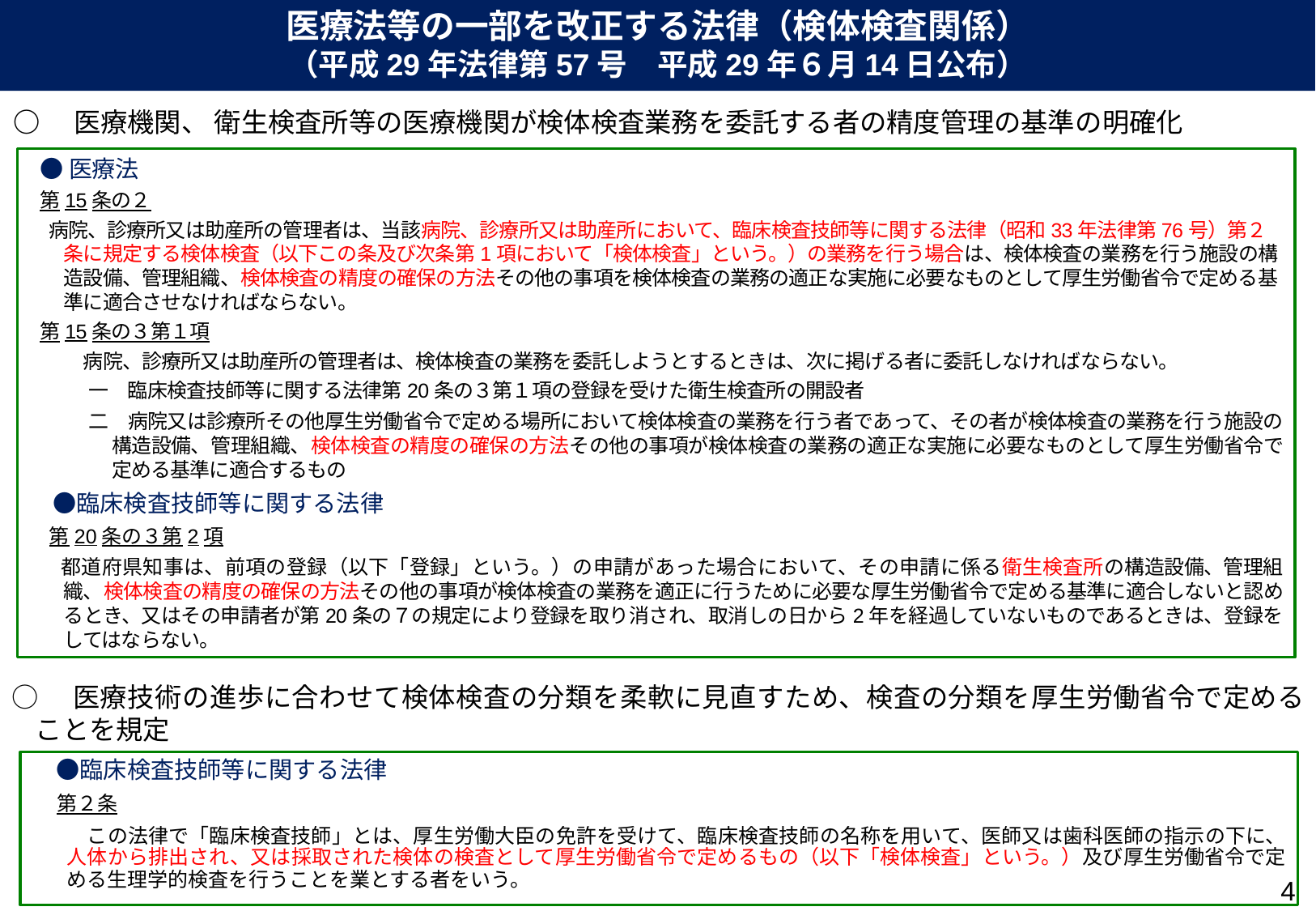

医療法等の一部を改正する法律（検体検査関係）
（平成29年法律第57号　平成29年６月14日公布）
○　医療機関、 衛生検査所等の医療機関が検体検査業務を委託する者の精度管理の基準の明確化
●医療法
第15条の２
　病院、診療所又は助産所の管理者は、当該病院、診療所又は助産所において、臨床検査技師等に関する法律（昭和33年法律第76号）第２条に規定する検体検査（以下この条及び次条第1項において「検体検査」という。）の業務を行う場合は、検体検査の業務を行う施設の構造設備、管理組織、検体検査の精度の確保の方法その他の事項を検体検査の業務の適正な実施に必要なものとして厚生労働省令で定める基準に適合させなければならない。
第15条の３第１項
　病院、診療所又は助産所の管理者は、検体検査の業務を委託しようとするときは、次に掲げる者に委託しなければならない。
一　臨床検査技師等に関する法律第20条の３第１項の登録を受けた衛生検査所の開設者
二　病院又は診療所その他厚生労働省令で定める場所において検体検査の業務を行う者であって、その者が検体検査の業務を行う施設の構造設備、管理組織、検体検査の精度の確保の方法その他の事項が検体検査の業務の適正な実施に必要なものとして厚生労働省令で定める基準に適合するもの
　●臨床検査技師等に関する法律
　第20条の３第2項
　都道府県知事は、前項の登録（以下「登録」という。）の申請があった場合において、その申請に係る衛生検査所の構造設備、管理組織、検体検査の精度の確保の方法その他の事項が検体検査の業務を適正に行うために必要な厚生労働省令で定める基準に適合しないと認めるとき、又はその申請者が第20条の７の規定により登録を取り消され、取消しの日から2年を経過していないものであるときは、登録をしてはならない。
○　医療技術の進歩に合わせて検体検査の分類を柔軟に見直すため、検査の分類を厚生労働省令で定めることを規定
　●臨床検査技師等に関する法律
　 第２条
　この法律で「臨床検査技師」とは、厚生労働大臣の免許を受けて、臨床検査技師の名称を用いて、医師又は歯科医師の指示の下に、人体から排出され、又は採取された検体の検査として厚生労働省令で定めるもの（以下「検体検査」という。）及び厚生労働省令で定める生理学的検査を行うことを業とする者をいう。

4